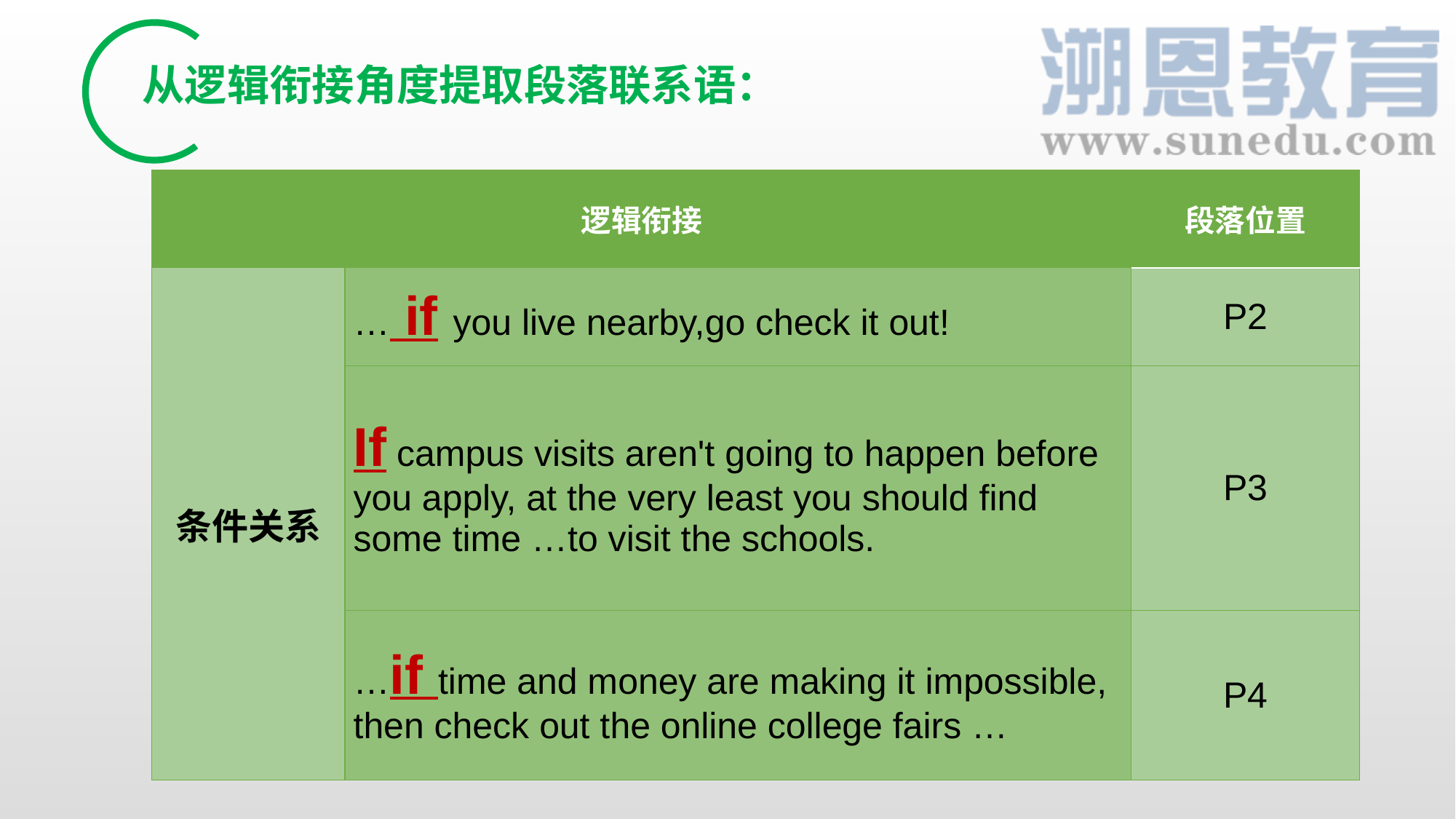

从逻辑衔接角度提取段落联系语：
| 逻辑衔接 |  | 段落位置 |
| --- | --- | --- |
| 条件关系 | … if you live nearby,go check it out! | P2 |
|  | If campus visits aren't going to happen before you apply, at the very least you should find some time …to visit the schools. | P3 |
|  | …if time and money are making it impossible, then check out the online college fairs … | P4 |